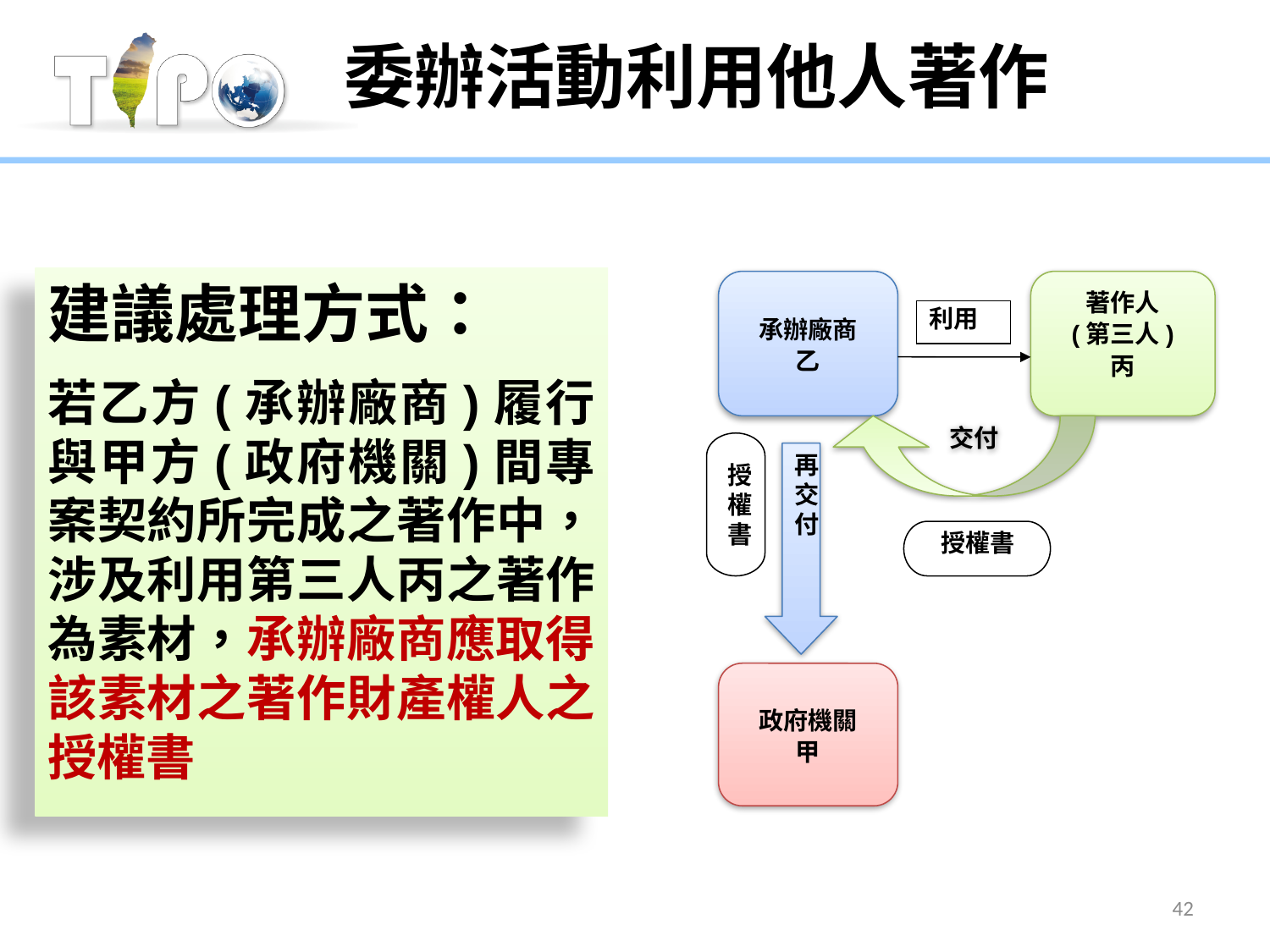

# 委辦活動利用他人著作
建議處理方式：
若乙方(承辦廠商)履行與甲方(政府機關)間專案契約所完成之著作中，涉及利用第三人丙之著作為素材，承辦廠商應取得該素材之著作財產權人之授權書

承辦廠商
乙
著作人
(第三人)
丙
利用
    交付
再交付
授
權書
  授權書
政府機關
甲
42